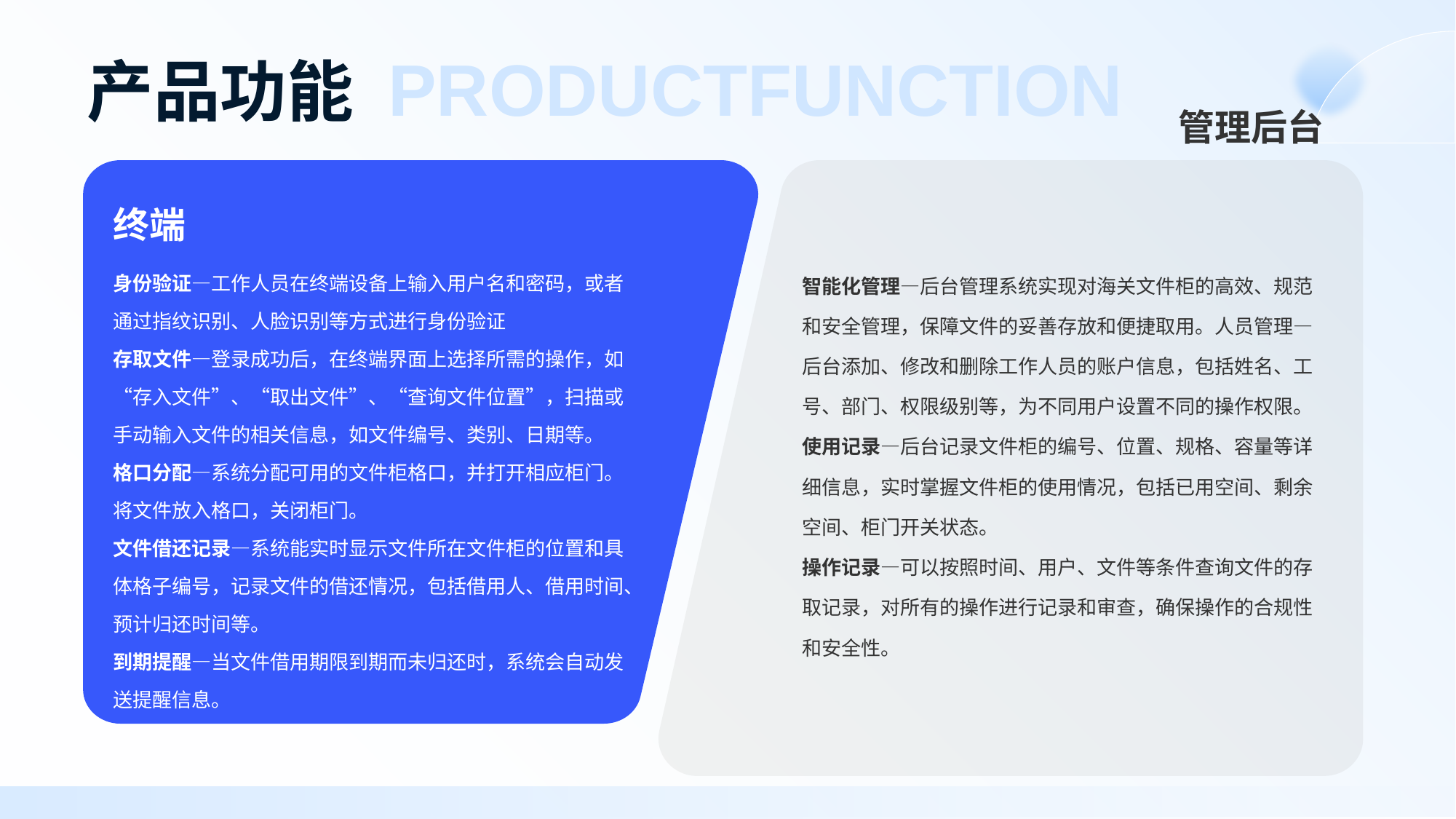

# 产品功能 PRODUCTFUNCTION
管理后台
终端

身份验证—工作人员在终端设备上输入用户名和密码，或者通过指纹识别、人脸识别等方式进行身份验证
存取文件—登录成功后，在终端界面上选择所需的操作，如“存入文件”、“取出文件”、“查询文件位置”，扫描或手动输入文件的相关信息，如文件编号、类别、日期等。
格口分配—系统分配可用的文件柜格口，并打开相应柜门。将文件放入格口，关闭柜门。
文件借还记录—系统能实时显示文件所在文件柜的位置和具体格子编号，记录文件的借还情况，包括借用人、借用时间、预计归还时间等。
到期提醒—当文件借用期限到期而未归还时，系统会自动发送提醒信息。
智能化管理—后台管理系统实现对海关文件柜的高效、规范和安全管理，保障文件的妥善存放和便捷取用。人员管理—后台添加、修改和删除工作人员的账户信息，包括姓名、工号、部门、权限级别等，为不同用户设置不同的操作权限。
使用记录—后台记录文件柜的编号、位置、规格、容量等详细信息，实时掌握文件柜的使用情况，包括已用空间、剩余空间、柜门开关状态。
操作记录—可以按照时间、用户、文件等条件查询文件的存取记录，对所有的操作进行记录和审查，确保操作的合规性和安全性。